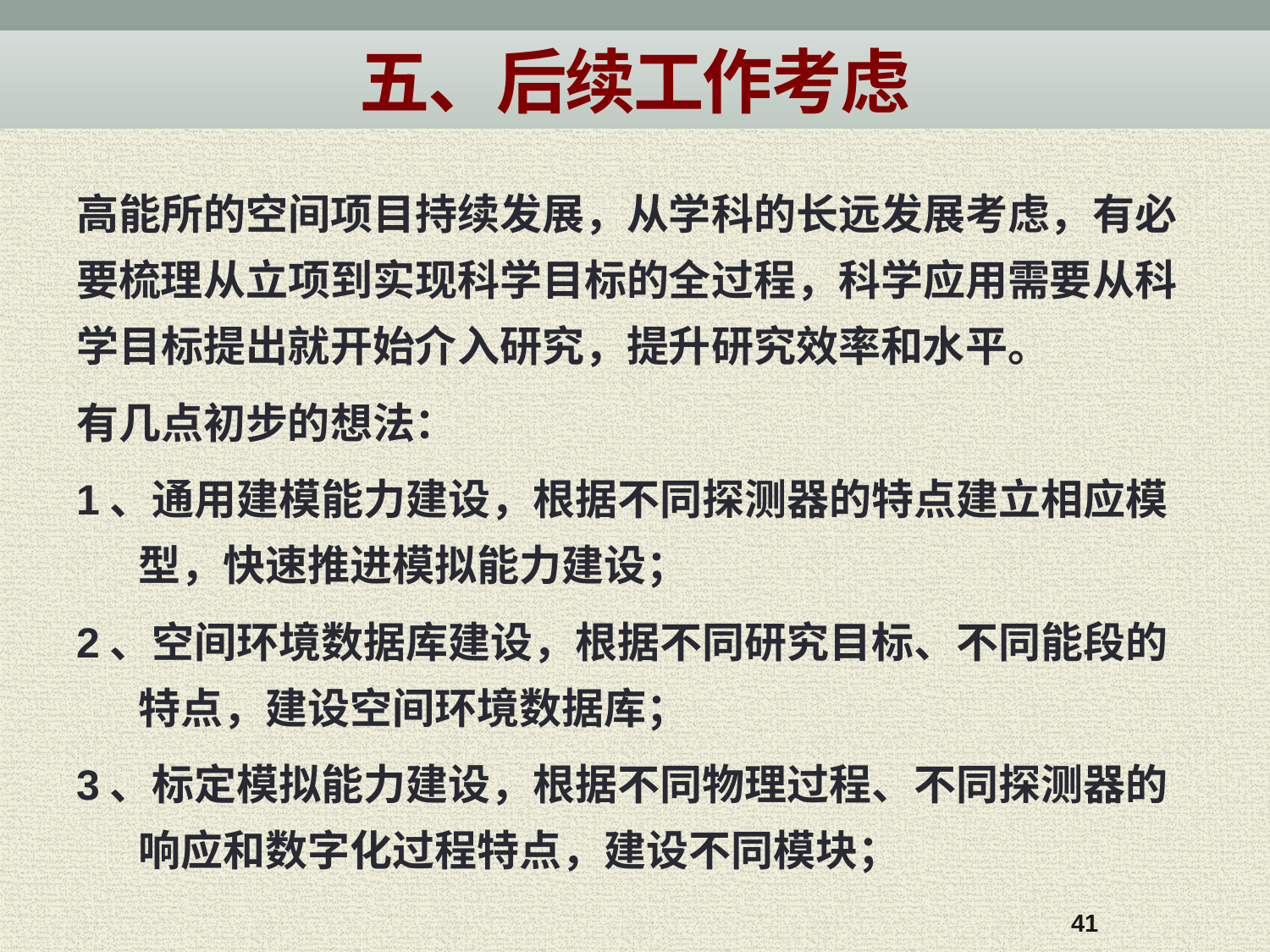

五、后续工作考虑
高能所的空间项目持续发展，从学科的长远发展考虑，有必要梳理从立项到实现科学目标的全过程，科学应用需要从科学目标提出就开始介入研究，提升研究效率和水平。
有几点初步的想法：
1、通用建模能力建设，根据不同探测器的特点建立相应模型，快速推进模拟能力建设；
2、空间环境数据库建设，根据不同研究目标、不同能段的特点，建设空间环境数据库；
3、标定模拟能力建设，根据不同物理过程、不同探测器的响应和数字化过程特点，建设不同模块；
41